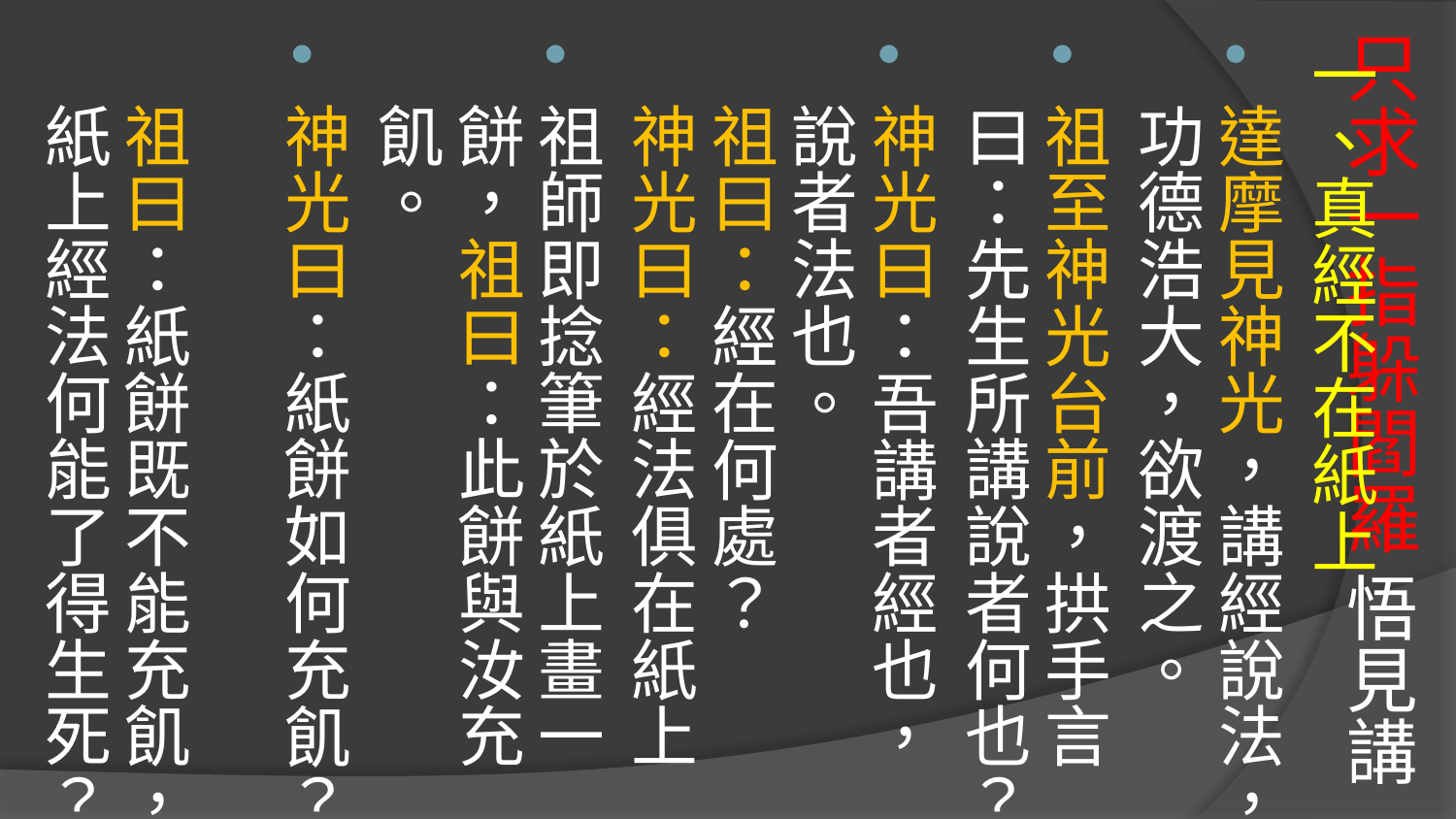

一、真經不在紙上
達摩見神光，講經說法，功德浩大，欲渡之。
祖至神光台前，拱手言曰：先生所講說者何也？
神光曰：吾講者經也，說者法也。
祖曰：經在何處？
神光曰：經法俱在紙上
祖師即捻筆於紙上畫一餅，祖曰：此餅與汝充飢。
神光曰：紙餅如何充飢？
祖曰：紙餅既不能充飢，紙上經法何能了得生死？
# 只求一指躲閻羅 悟見講